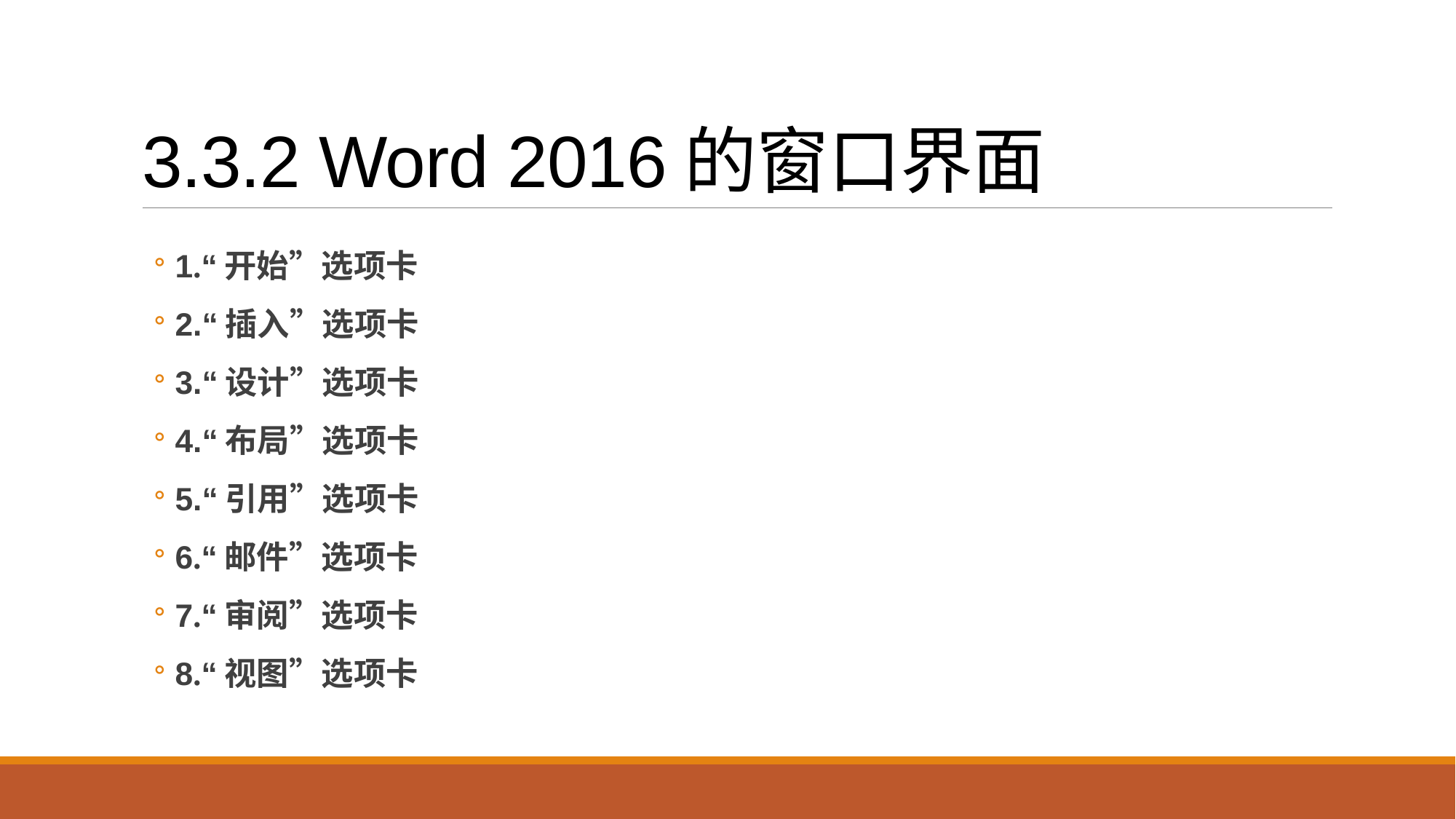

# 3.3.2 Word 2016的窗口界面
1.“开始”选项卡
2.“插入”选项卡
3.“设计”选项卡
4.“布局”选项卡
5.“引用”选项卡
6.“邮件”选项卡
7.“审阅”选项卡
8.“视图”选项卡